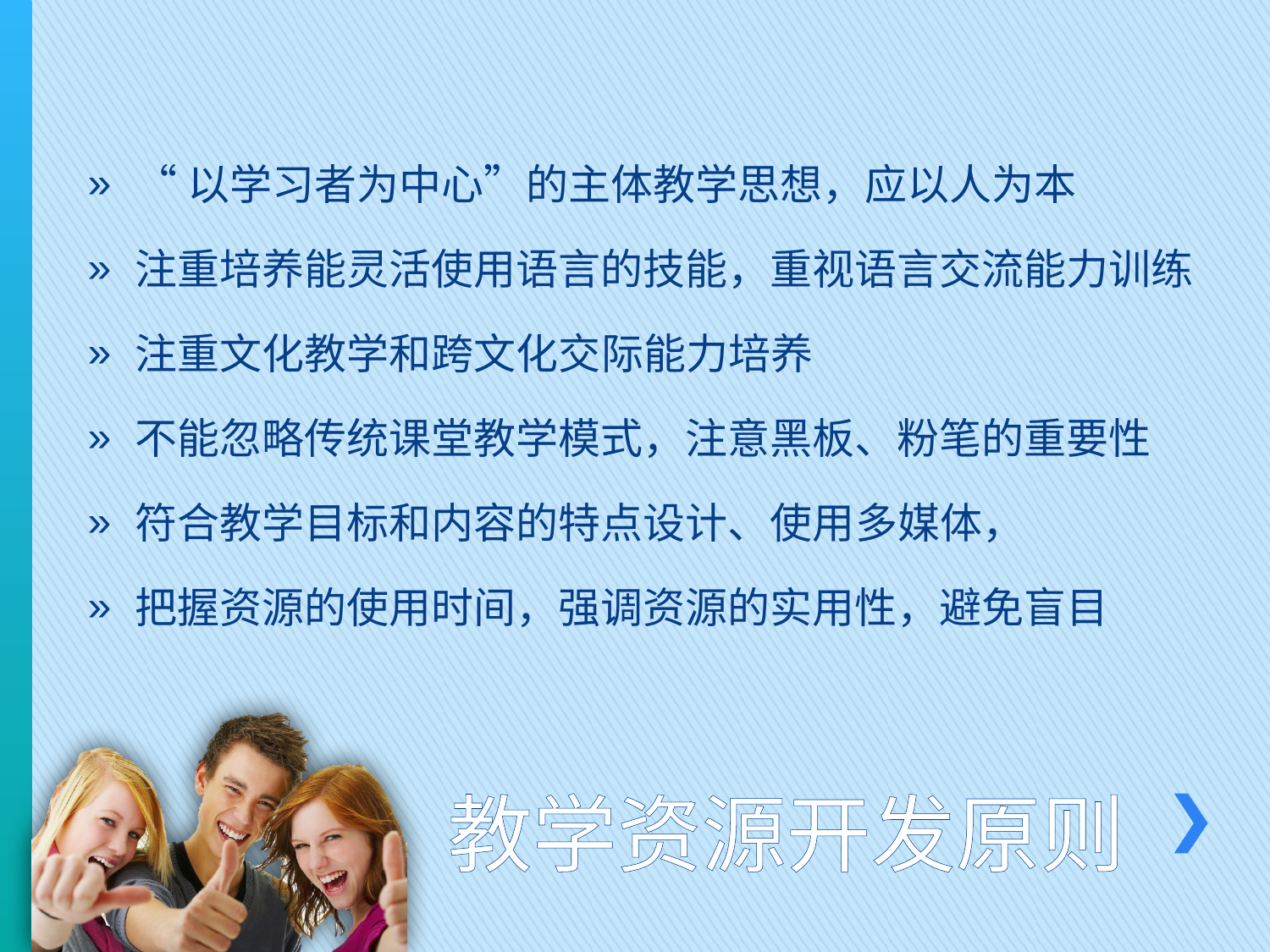

“以学习者为中心”的主体教学思想，应以人为本
注重培养能灵活使用语言的技能，重视语言交流能力训练
注重文化教学和跨文化交际能力培养
不能忽略传统课堂教学模式，注意黑板、粉笔的重要性
符合教学目标和内容的特点设计、使用多媒体，
把握资源的使用时间，强调资源的实用性，避免盲目
# 教学资源开发原则